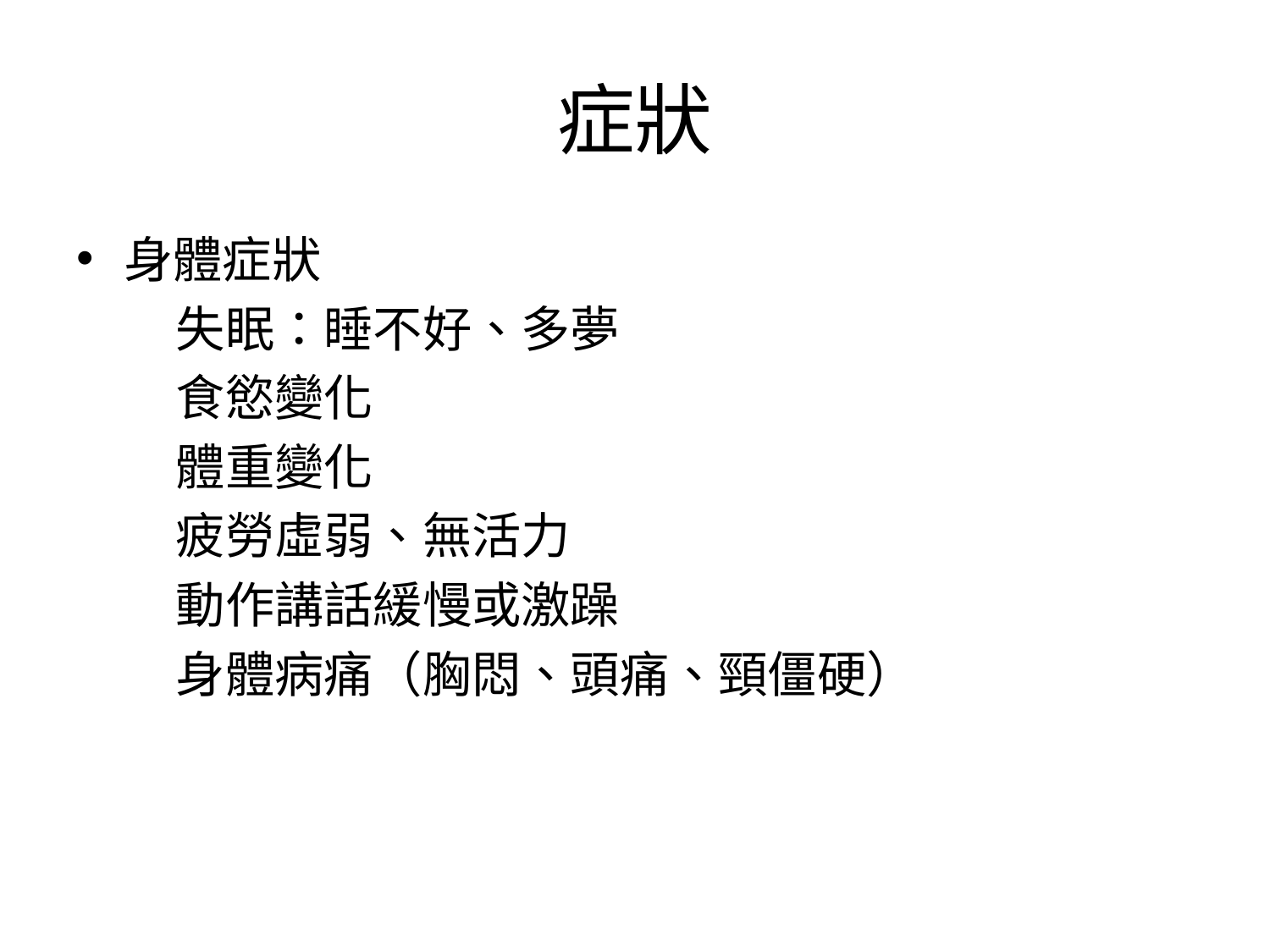

# 症狀
身體症狀
        失眠：睡不好、多夢
        食慾變化
        體重變化
        疲勞虛弱、無活力
        動作講話緩慢或激躁
        身體病痛（胸悶、頭痛、頸僵硬）